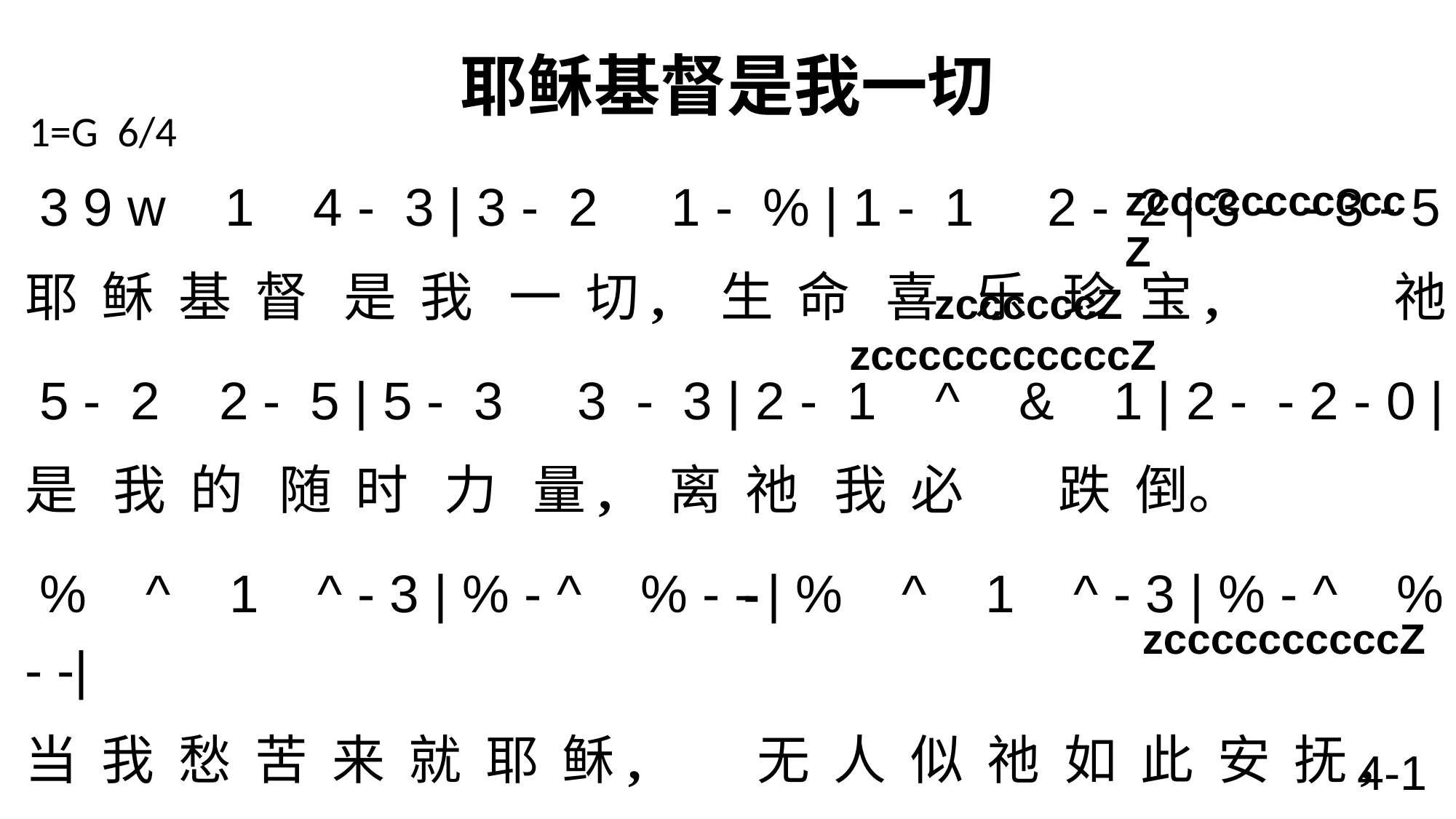

# 耶稣基督是我一切
1=G  6/4
    zcccccccccccZ
 3 9 w    1    4 -  3 | 3 -  2     1 -  % | 1 -  1     2 -  2 | 3 -  - 3 - 5 |
耶  稣  基  督   是  我   一  切,   生  命   喜   乐   珍  宝,           祂
 5 -  2    2 -  5 | 5 -  3     3  -  3 | 2 -  1    ^    &    1 | 2 -  - 2 - 0 |
是   我  的   随  时   力   量,   离  祂   我  必        跌  倒。
 %    ^    1    ^ - 3 | % - ^    % - - | %    ^    1    ^ - 3 | % - ^    % - -|
当  我  愁  苦  来  就  耶  稣,       无  人  似  祂  如  此  安  抚,
 1     1     1     1 - - |1     1     1     5 - - |1 -  - 2 -  -| 1 -  - 1 - 0\
使   我   欢   欣,      愁   意   消   尽,      祂      是        我      友。
        zccccccZ             zcccccccccccZ
-
     zccccccccccZ
4-1